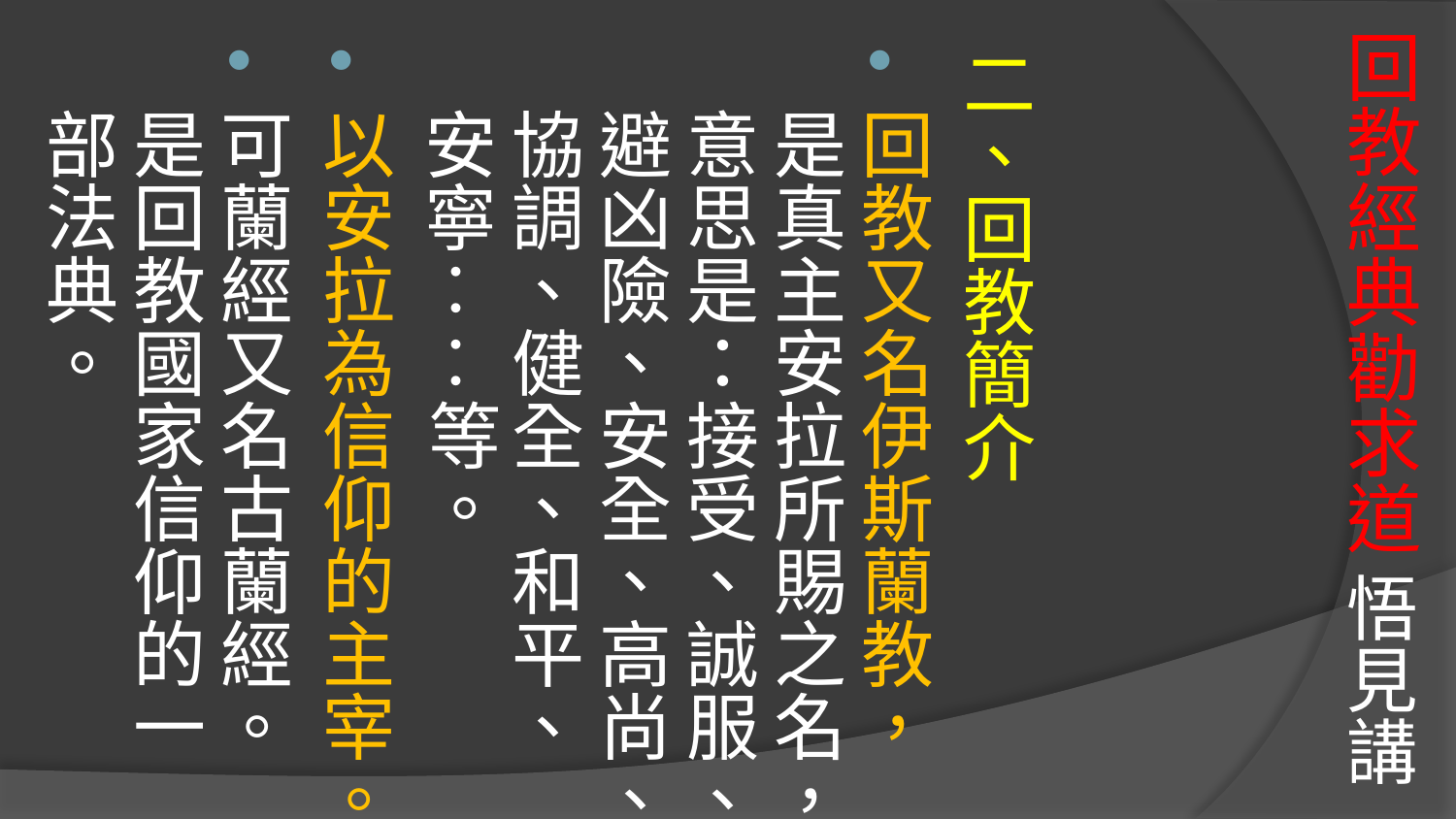

# 回教經典勸求道 悟見講
二、回教簡介
回教又名伊斯蘭教，是真主安拉所賜之名，意思是：接受、誠服、避凶險、安全、高尚、協調、健全、和平、安寧‥‥等。
以安拉為信仰的主宰。
可蘭經又名古蘭經。是回教國家信仰的一部法典。